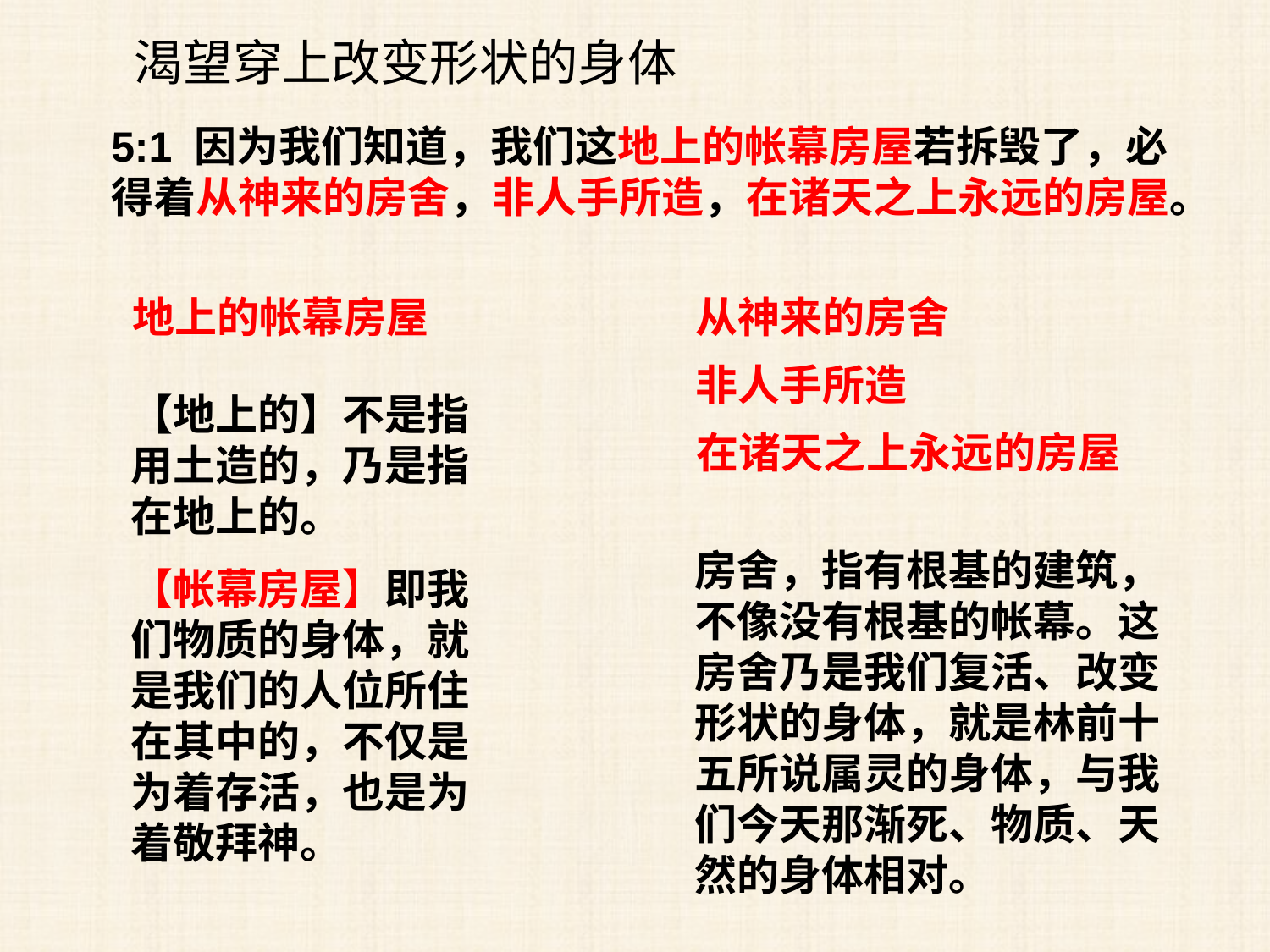

渴望穿上改变形状的身体
5:1 因为我们知道，我们这地上的帐幕房屋若拆毁了，必得着从神来的房舍，非人手所造，在诸天之上永远的房屋。
地上的帐幕房屋
从神来的房舍
非人手所造
【地上的】不是指用土造的，乃是指在地上的。
在诸天之上永远的房屋
房舍，指有根基的建筑，不像没有根基的帐幕。这房舍乃是我们复活、改变形状的身体，就是林前十五所说属灵的身体，与我们今天那渐死、物质、天然的身体相对。
【帐幕房屋】即我们物质的身体，就是我们的人位所住在其中的，不仅是为着存活，也是为着敬拜神。